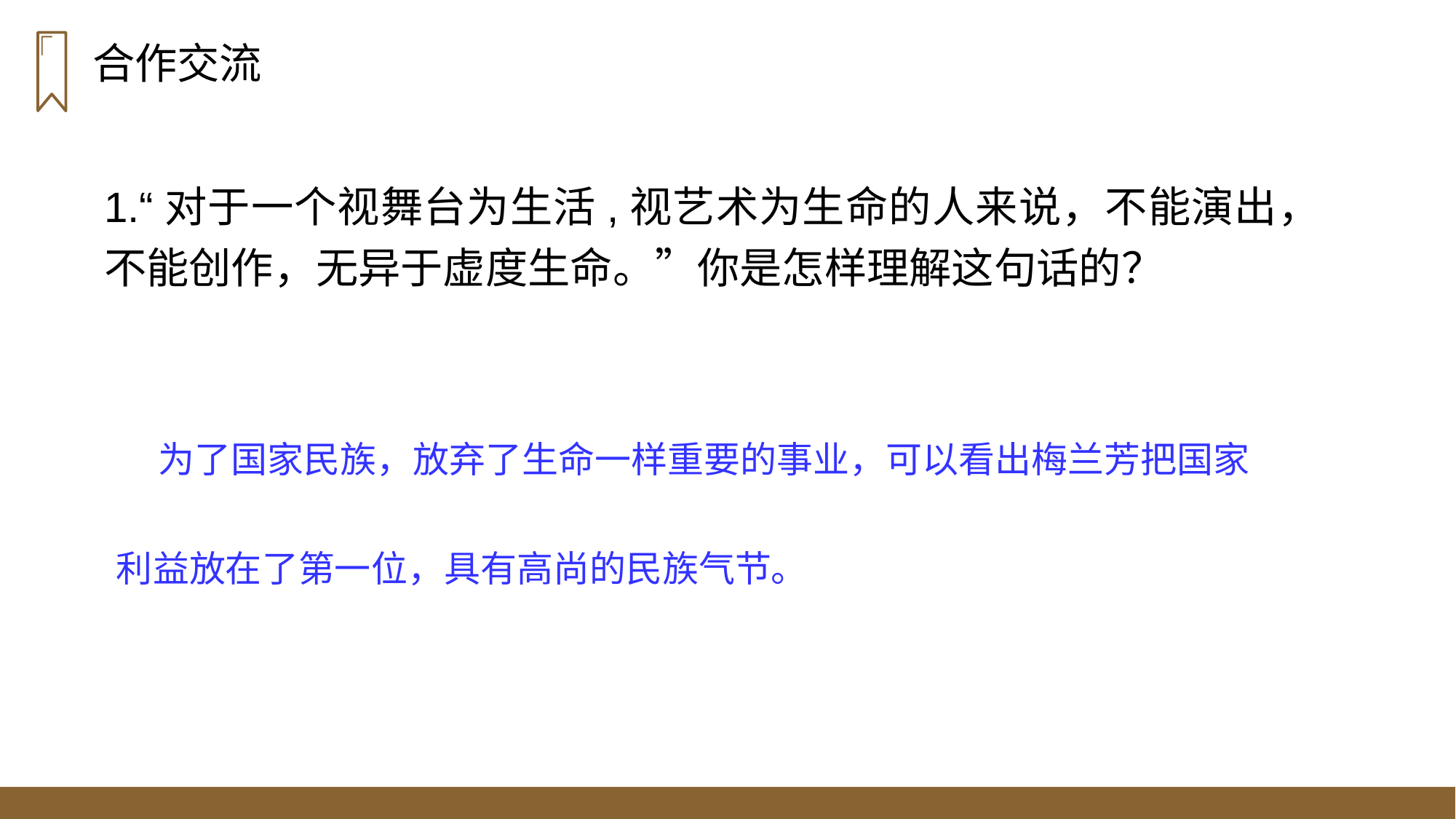

合作交流
1.“对于一个视舞台为生活,视艺术为生命的人来说，不能演出，不能创作，无异于虚度生命。”你是怎样理解这句话的？
    为了国家民族，放弃了生命一样重要的事业，可以看出梅兰芳把国家利益放在了第一位，具有高尚的民族气节。